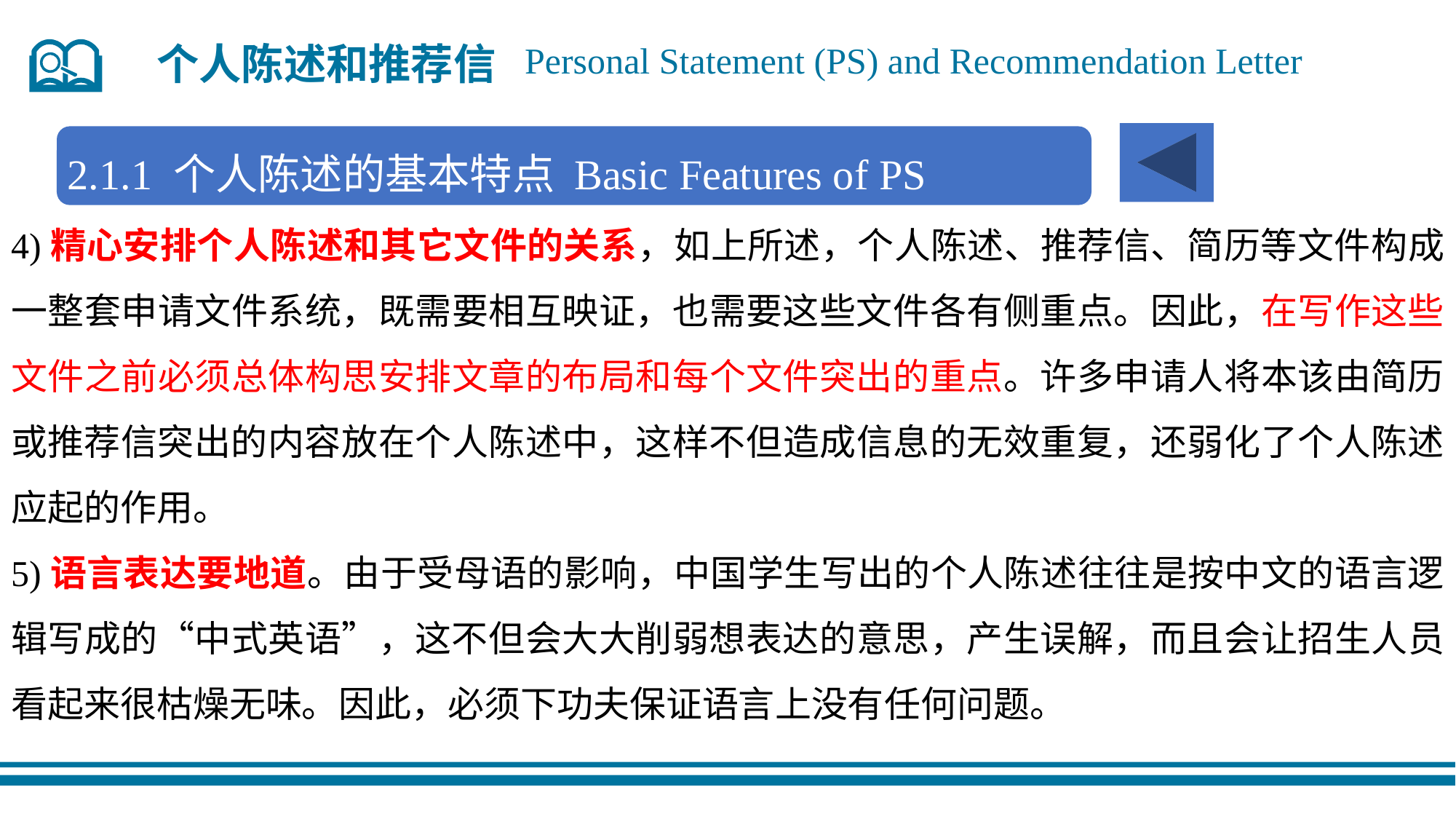

个人陈述和推荐信
Personal Statement (PS) and Recommendation Letter

2.1.1 个人陈述的基本特点 Basic Features of PS
4)精心安排个人陈述和其它文件的关系，如上所述，个人陈述、推荐信、简历等文件构成一整套申请文件系统，既需要相互映证，也需要这些文件各有侧重点。因此，在写作这些文件之前必须总体构思安排文章的布局和每个文件突出的重点。许多申请人将本该由简历或推荐信突出的内容放在个人陈述中，这样不但造成信息的无效重复，还弱化了个人陈述应起的作用。
5)语言表达要地道。由于受母语的影响，中国学生写出的个人陈述往往是按中文的语言逻辑写成的“中式英语”，这不但会大大削弱想表达的意思，产生误解，而且会让招生人员看起来很枯燥无味。因此，必须下功夫保证语言上没有任何问题。